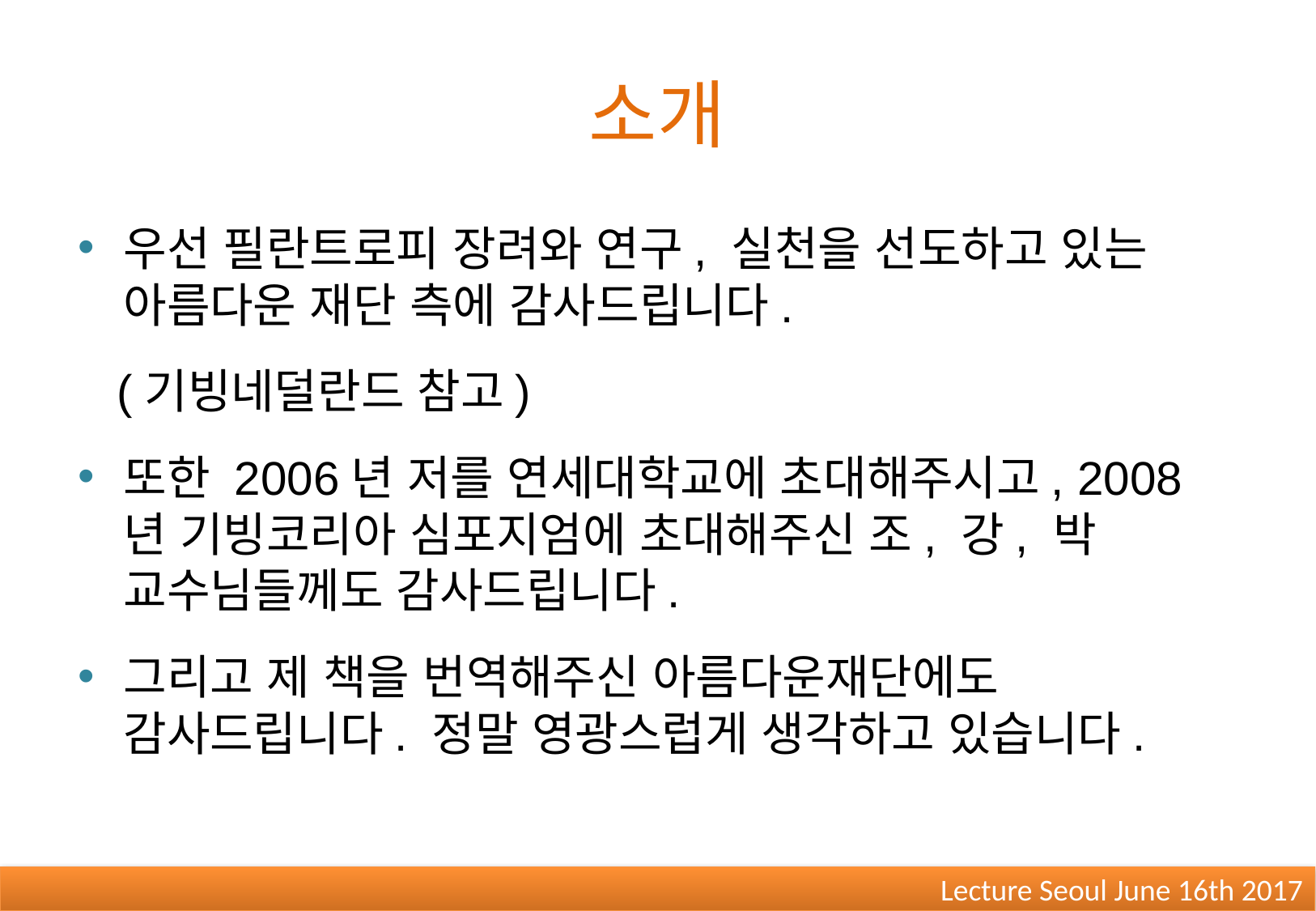

# 소개
우선 필란트로피 장려와 연구, 실천을 선도하고 있는 아름다운 재단 측에 감사드립니다.
   (기빙네덜란드 참고)
또한 2006년 저를 연세대학교에 초대해주시고, 2008년 기빙코리아 심포지엄에 초대해주신 조, 강, 박 교수님들께도 감사드립니다.
그리고 제 책을 번역해주신 아름다운재단에도 감사드립니다. 정말 영광스럽게 생각하고 있습니다.